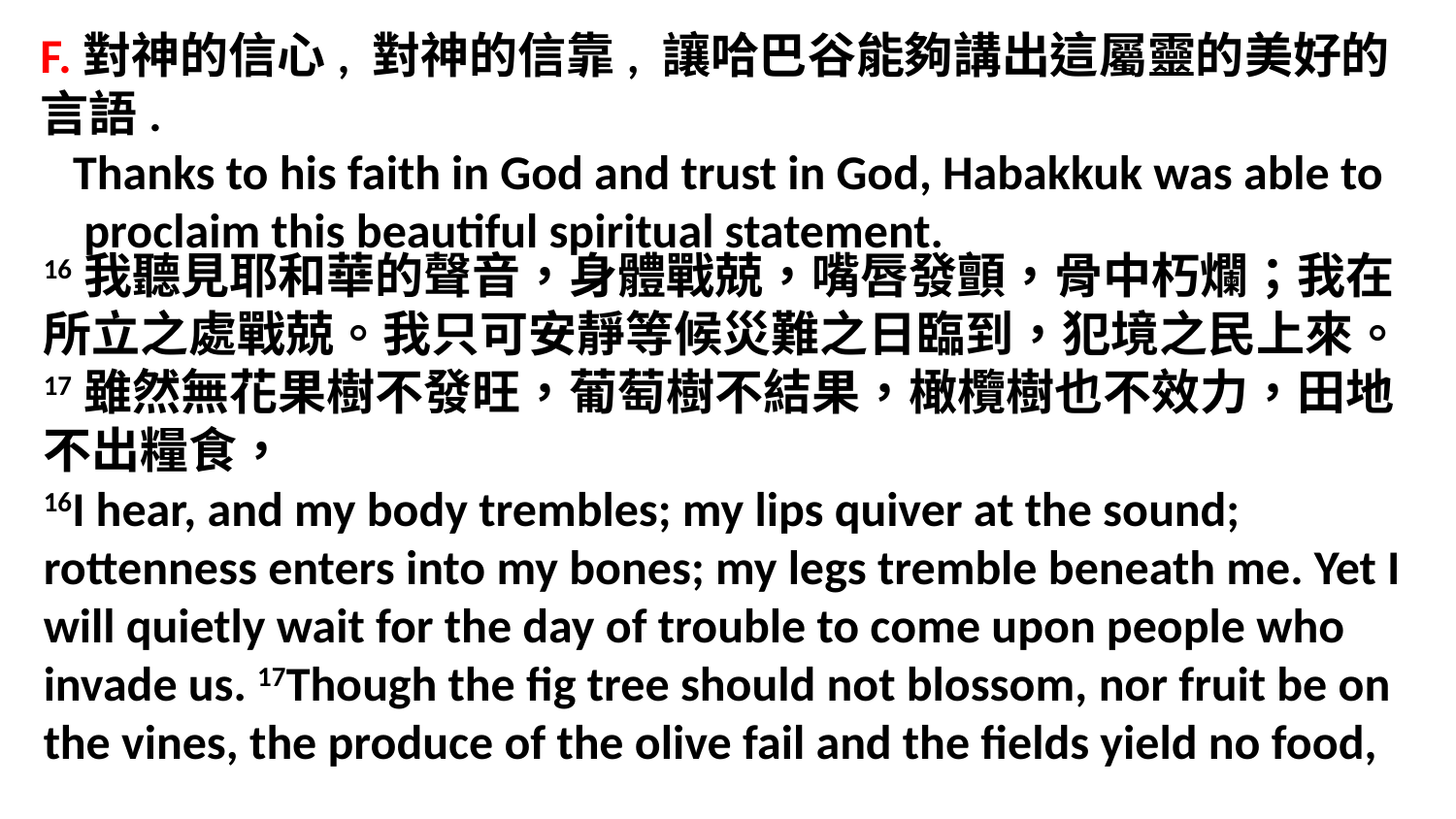

F.對神的信心, 對神的信靠, 讓哈巴谷能夠講出這屬靈的美好的言語.
   Thanks to his faith in God and trust in God, Habakkuk was able to
    proclaim this beautiful spiritual statement.
16我聽見耶和華的聲音，身體戰兢，嘴唇發顫，骨中朽爛；我在所立之處戰兢。我只可安靜等候災難之日臨到，犯境之民上來。 17雖然無花果樹不發旺，葡萄樹不結果，橄欖樹也不效力，田地不出糧食，
16I hear, and my body trembles; my lips quiver at the sound; rottenness enters into my bones; my legs tremble beneath me. Yet I will quietly wait for the day of trouble to come upon people who invade us. 17Though the fig tree should not blossom, nor fruit be on the vines, the produce of the olive fail and the fields yield no food,